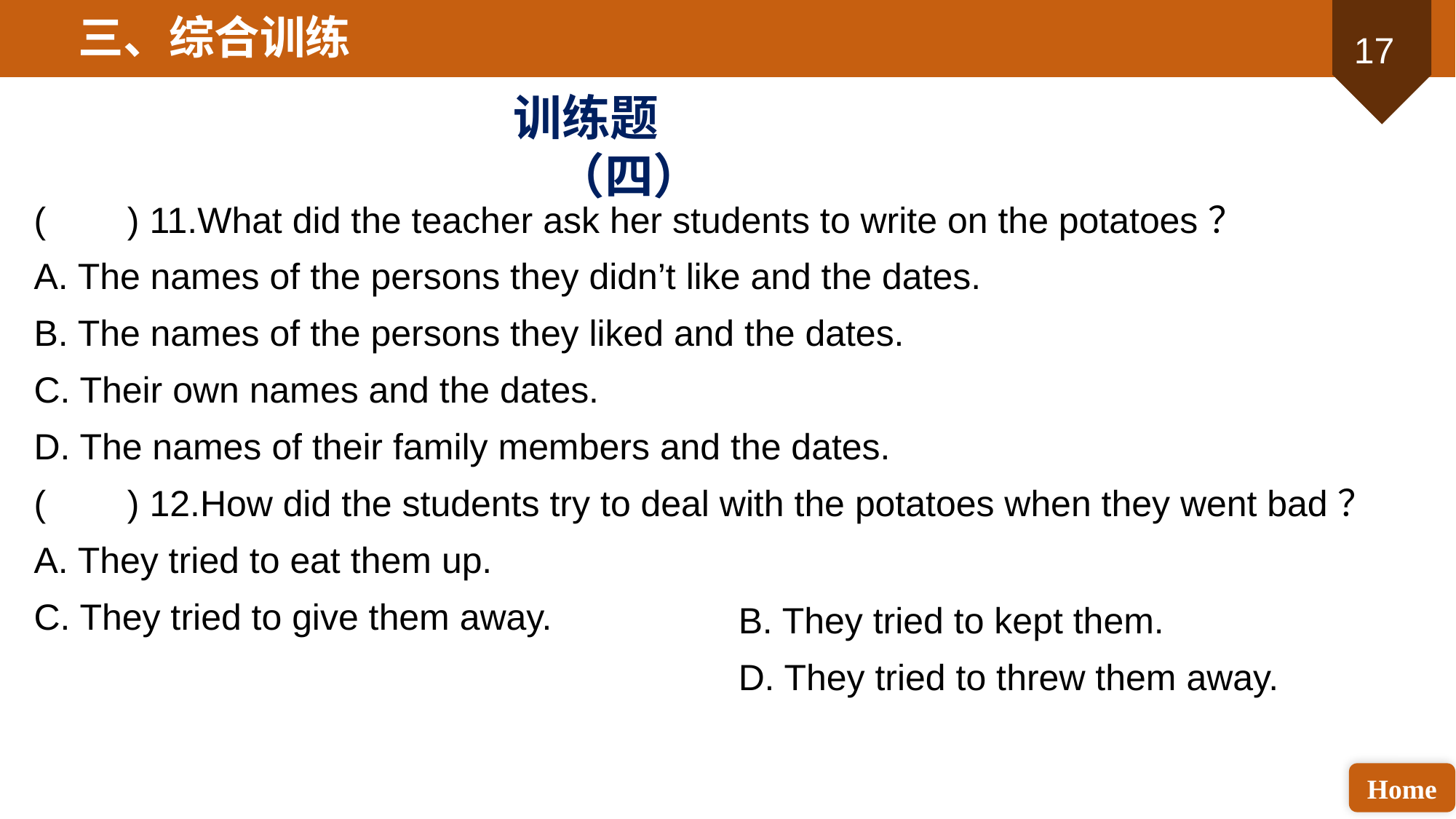

三、综合训练
训练题（四）
(        ) 11.What did the teacher ask her students to write on the potatoes？
A. The names of the persons they didn’t like and the dates.
B. The names of the persons they liked and the dates.
C. Their own names and the dates.
D. The names of their family members and the dates.
(        ) 12.How did the students try to deal with the potatoes when they went bad？
A. They tried to eat them up.
C. They tried to give them away.
B. They tried to kept them.
D. They tried to threw them away.